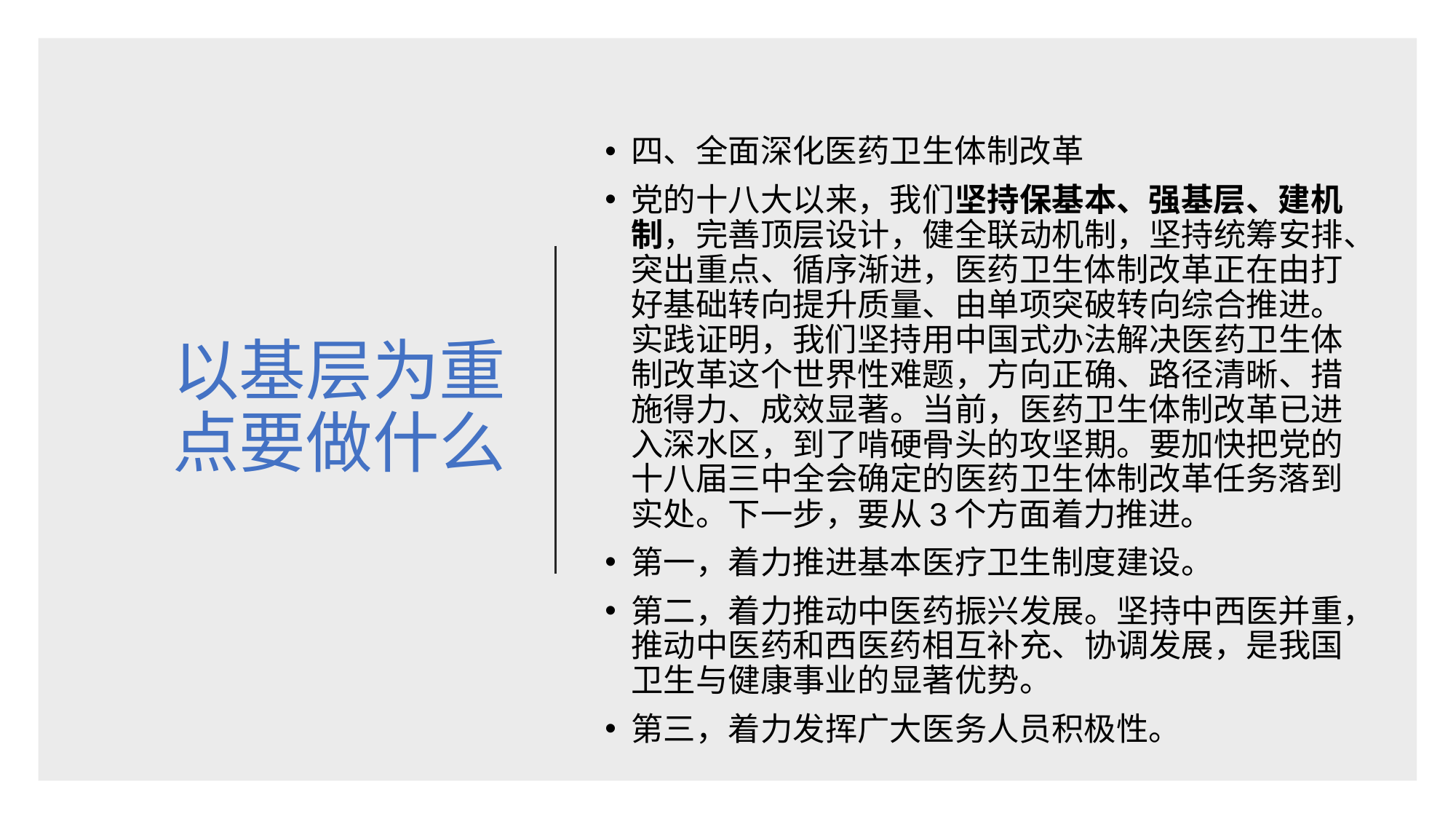

# 以基层为重点要做什么
四、全面深化医药卫生体制改革
党的十八大以来，我们坚持保基本、强基层、建机制，完善顶层设计，健全联动机制，坚持统筹安排、突出重点、循序渐进，医药卫生体制改革正在由打好基础转向提升质量、由单项突破转向综合推进。实践证明，我们坚持用中国式办法解决医药卫生体制改革这个世界性难题，方向正确、路径清晰、措施得力、成效显著。当前，医药卫生体制改革已进入深水区，到了啃硬骨头的攻坚期。要加快把党的十八届三中全会确定的医药卫生体制改革任务落到实处。下一步，要从3个方面着力推进。
第一，着力推进基本医疗卫生制度建设。
第二，着力推动中医药振兴发展。坚持中西医并重，推动中医药和西医药相互补充、协调发展，是我国卫生与健康事业的显著优势。
第三，着力发挥广大医务人员积极性。